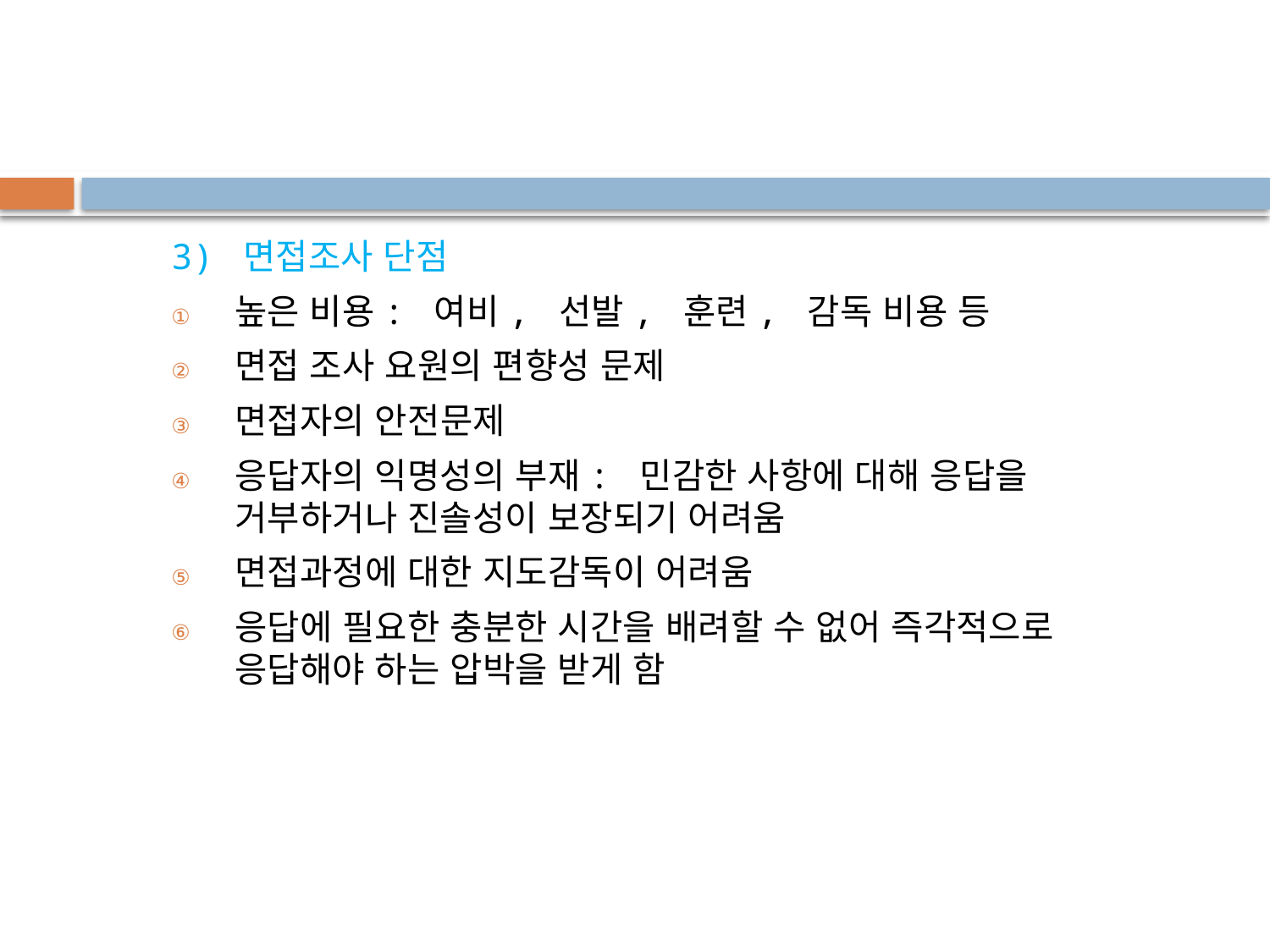

3) 면접조사 단점
높은 비용: 여비, 선발, 훈련, 감독 비용 등
면접 조사 요원의 편향성 문제
면접자의 안전문제
응답자의 익명성의 부재: 민감한 사항에 대해 응답을 거부하거나 진솔성이 보장되기 어려움
면접과정에 대한 지도감독이 어려움
응답에 필요한 충분한 시간을 배려할 수 없어 즉각적으로 응답해야 하는 압박을 받게 함